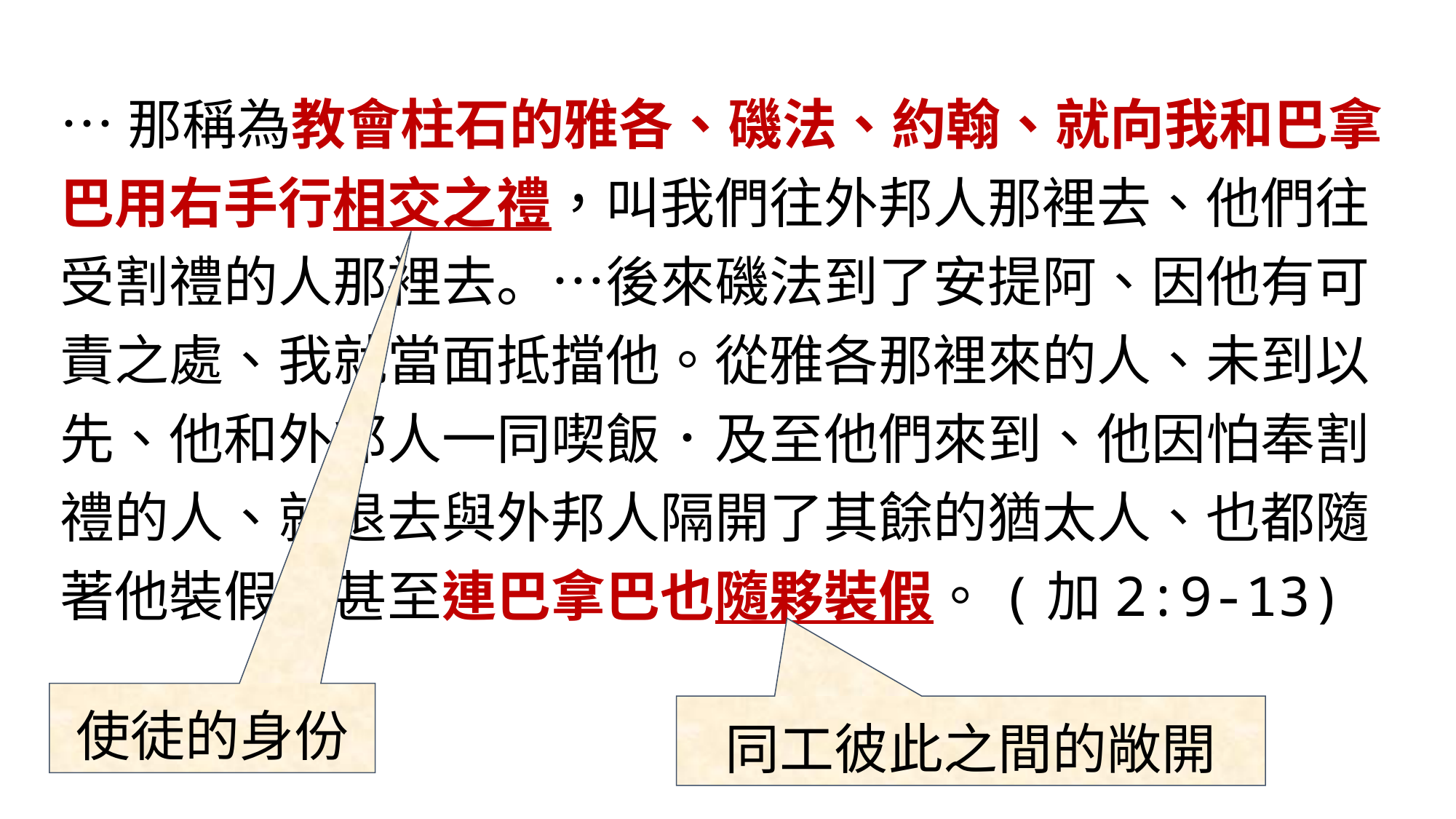

…那稱為教會柱石的雅各、磯法、約翰、就向我和巴拿巴用右手行相交之禮，叫我們往外邦人那裡去、他們往受割禮的人那裡去。…後來磯法到了安提阿、因他有可責之處、我就當面抵擋他。從雅各那裡來的人、未到以先、他和外邦人一同喫飯．及至他們來到、他因怕奉割禮的人、就退去與外邦人隔開了其餘的猶太人、也都隨著他裝假．甚至連巴拿巴也隨夥裝假。(加2:9-13)
使徒的身份
同工彼此之間的敞開